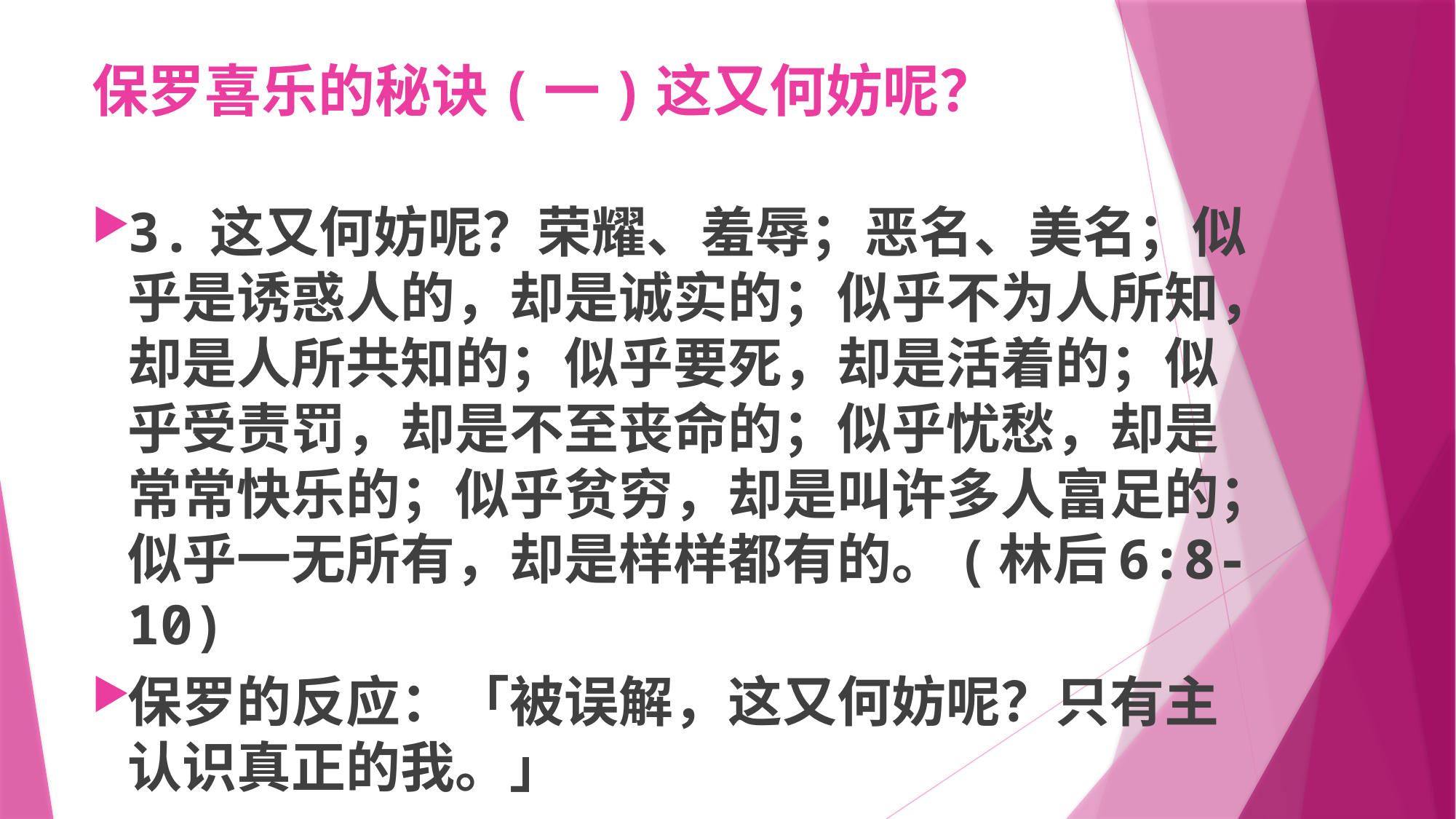

# 保罗喜乐的秘诀(一)这又何妨呢？
3.	这又何妨呢？荣耀、羞辱；恶名、美名；似乎是诱惑人的，却是诚实的；似乎不为人所知，却是人所共知的；似乎要死，却是活着的；似乎受责罚，却是不至丧命的；似乎忧愁，却是常常快乐的；似乎贫穷，却是叫许多人富足的；似乎一无所有，却是样样都有的。(林后6:8-10)
保罗的反应：「被误解，这又何妨呢？只有主认识真正的我。」